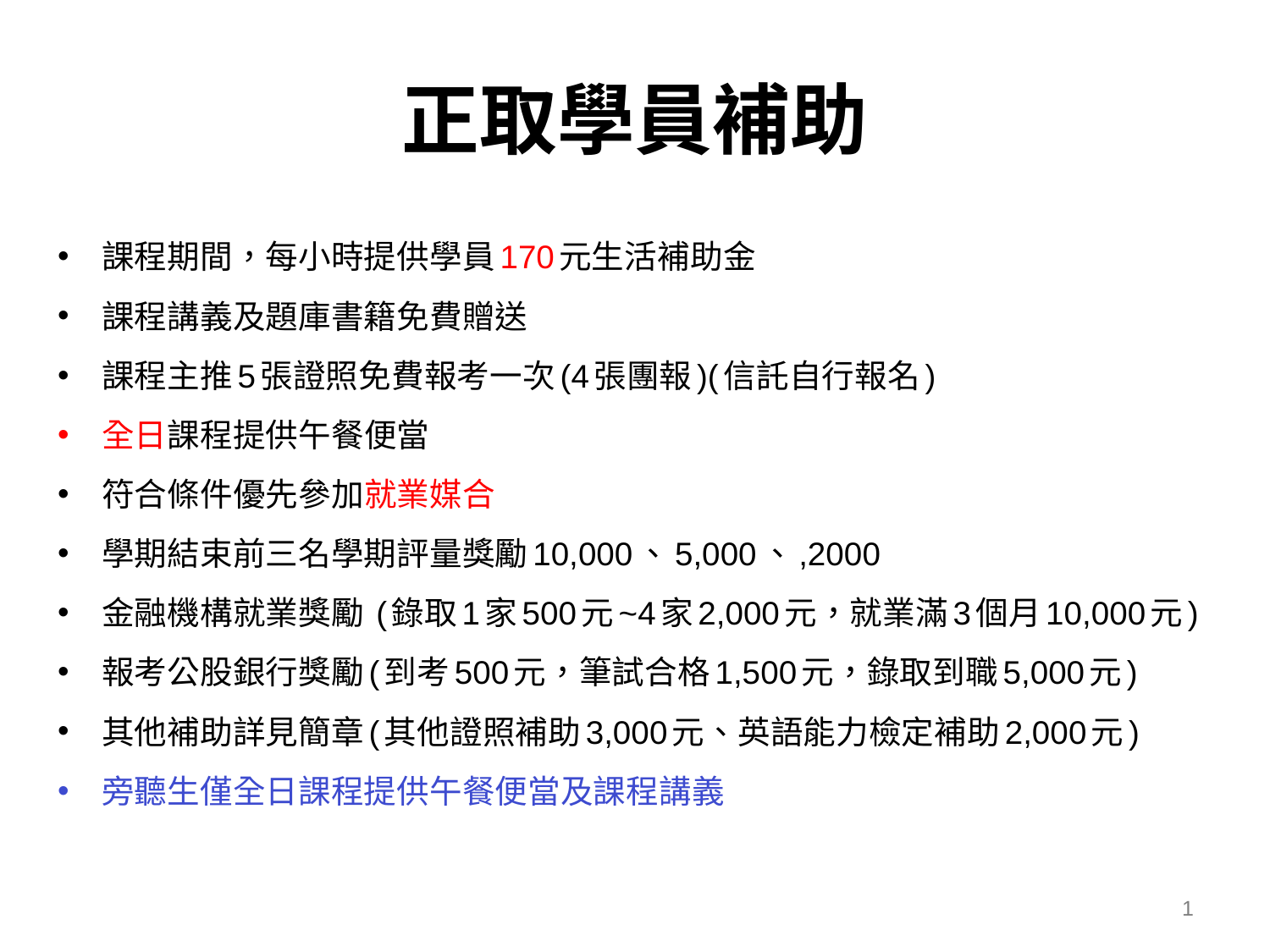

# 正取學員補助
課程期間，每小時提供學員170元生活補助金
課程講義及題庫書籍免費贈送
課程主推5張證照免費報考一次(4張團報)(信託自行報名)
全日課程提供午餐便當
符合條件優先參加就業媒合
學期結束前三名學期評量獎勵10,000、5,000、,2000
金融機構就業獎勵 (錄取1家500元~4家2,000元，就業滿3個月10,000元)
報考公股銀行獎勵(到考500元，筆試合格1,500元，錄取到職5,000元)
其他補助詳見簡章(其他證照補助3,000元、英語能力檢定補助2,000元)
旁聽生僅全日課程提供午餐便當及課程講義

1